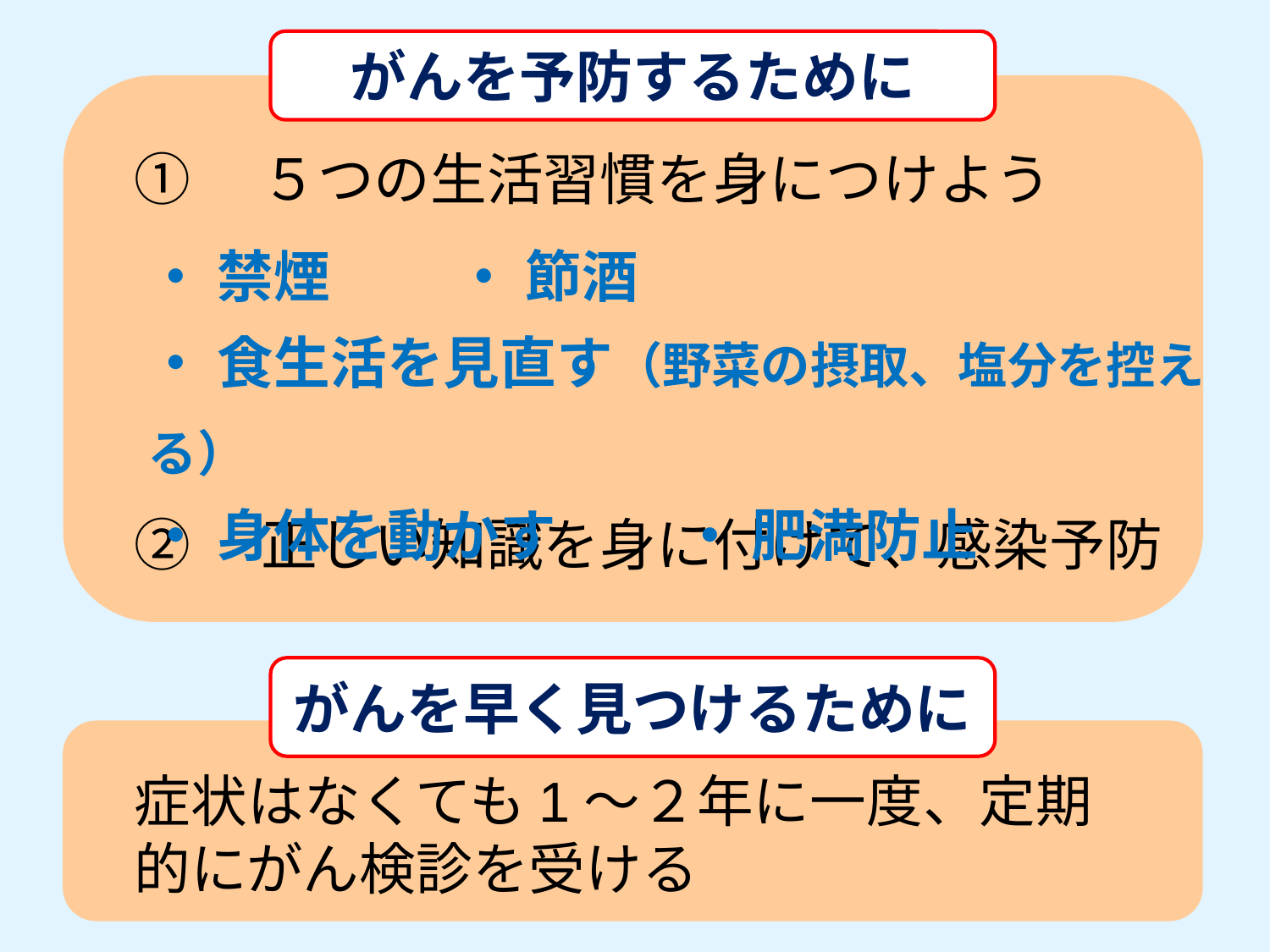

がんを予防するために

①　５つの生活習慣を身につけよう
・ 禁煙　　 ・ 節酒
・ 食生活を見直す（野菜の摂取、塩分を控える）
・ 身体を動かす　 　・ 肥満防止
②　正しい知識を身に付けて、感染予防
がんを早く見つけるために

症状はなくても1～２年に一度、定期的にがん検診を受ける